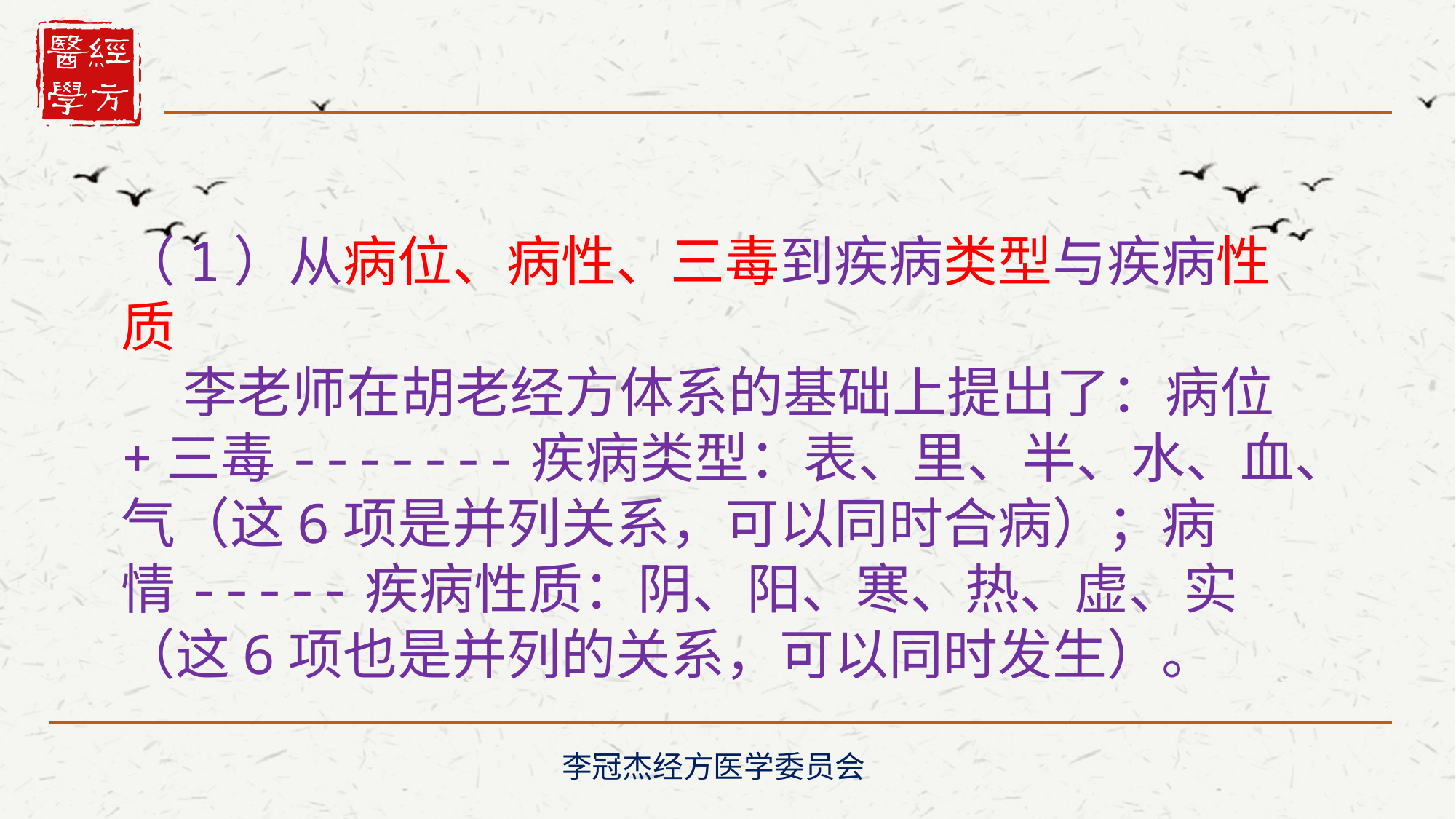

（1）从病位、病性、三毒到疾病类型与疾病性质
    李老师在胡老经方体系的基础上提出了：病位+三毒-------疾病类型：表、里、半、水、血、气（这6项是并列关系，可以同时合病）；病情-----疾病性质：阴、阳、寒、热、虚、实（这6项也是并列的关系，可以同时发生）。
4